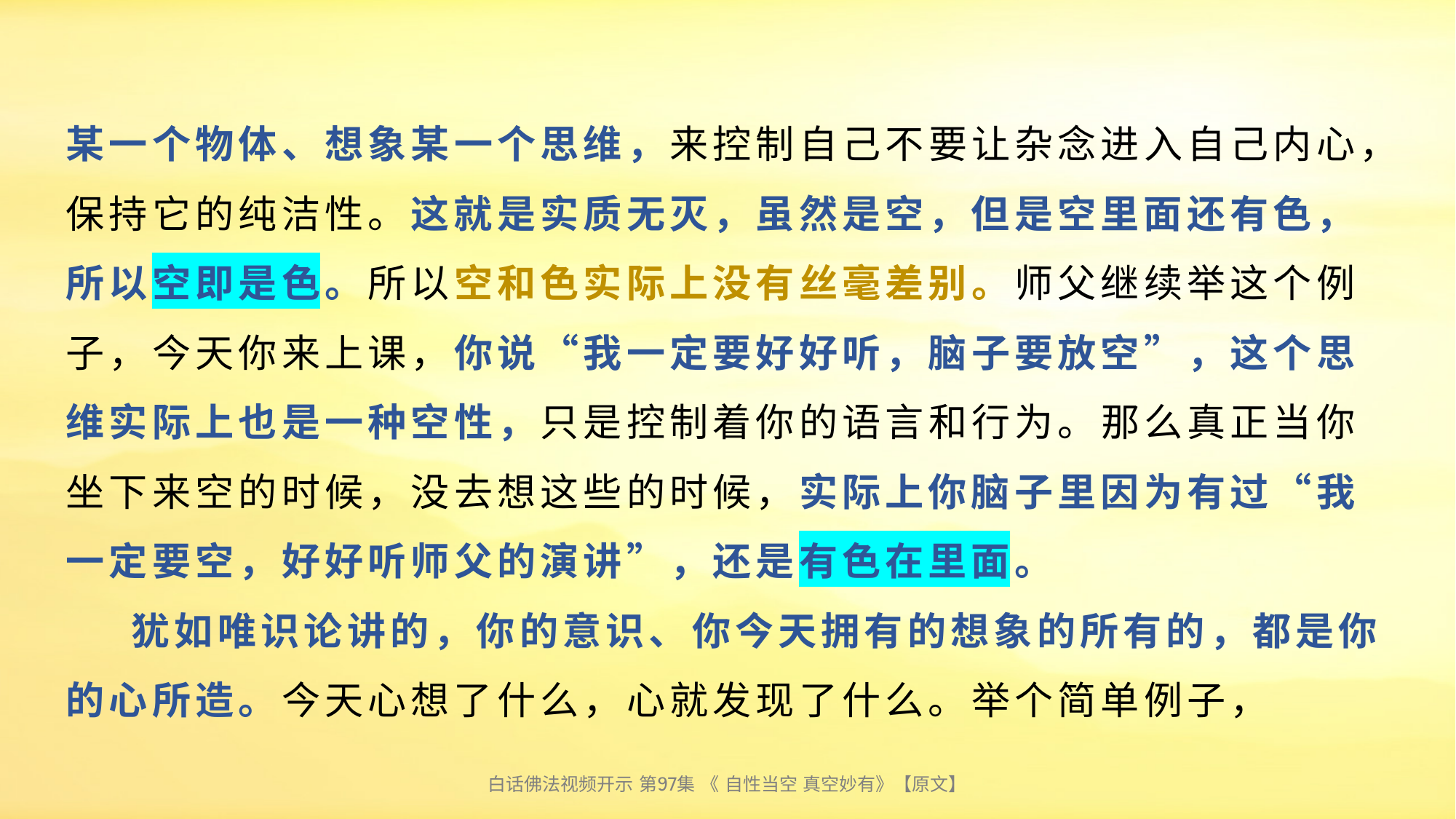

# 某一个物体、想象某一个思维，来控制自己不要让杂念进入自己内心，保持它的纯洁性。这就是实质无灭，虽然是空，但是空里面还有色，所以空即是色。所以空和色实际上没有丝毫差别。师父继续举这个例子，今天你来上课，你说“我一定要好好听，脑子要放空”，这个思维实际上也是一种空性，只是控制着你的语言和行为。那么真正当你坐下来空的时候，没去想这些的时候，实际上你脑子里因为有过“我一定要空，好好听师父的演讲”，还是有色在里面。 犹如唯识论讲的，你的意识、你今天拥有的想象的所有的，都是你的心所造。今天心想了什么，心就发现了什么。举个简单例子，
白话佛法视频开示 第97集 《 自性当空 真空妙有》【原文】